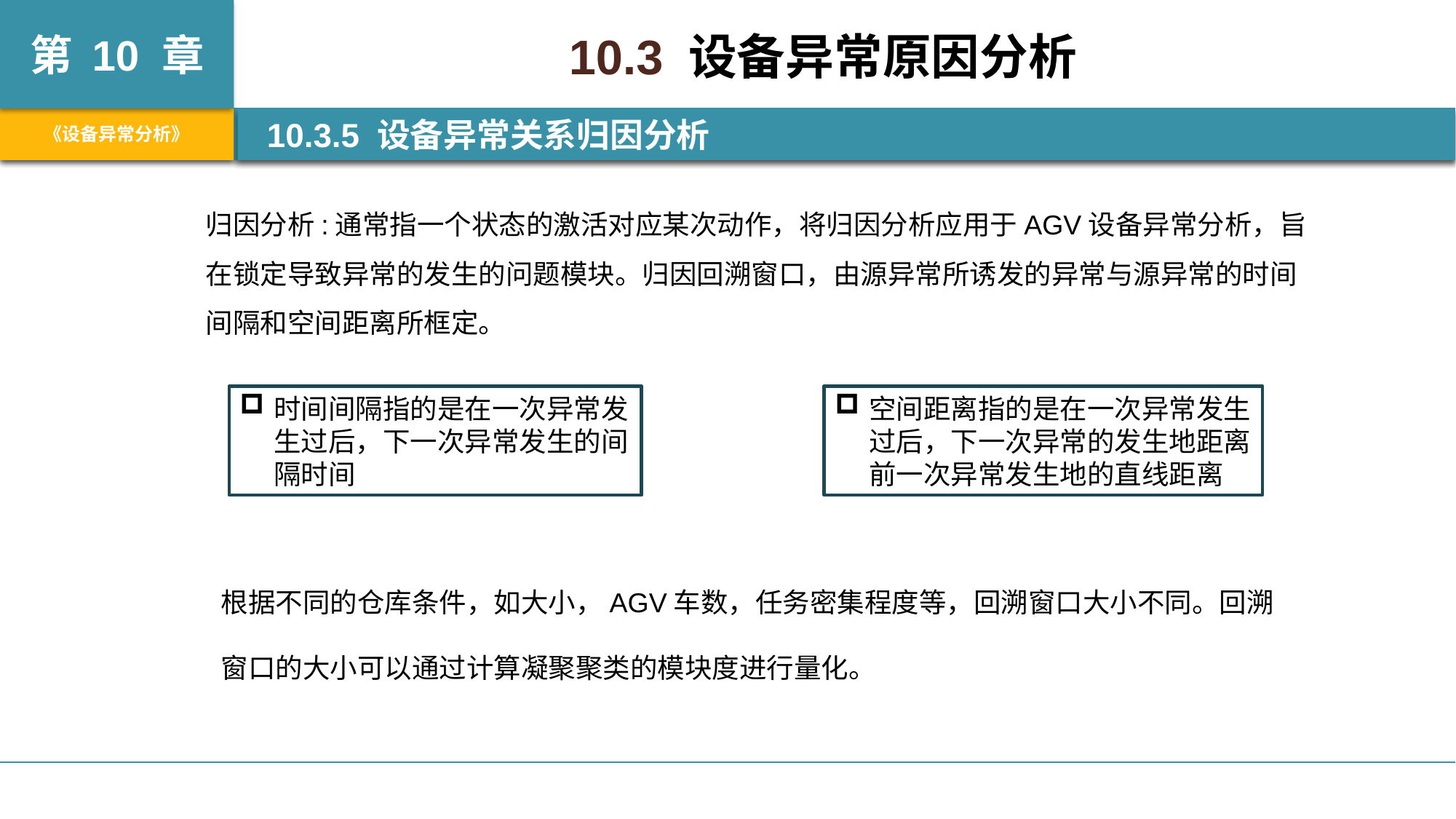

10.3 设备异常原因分析
  10.3.5 设备异常关系归因分析
归因分析:通常指一个状态的激活对应某次动作，将归因分析应用于AGV设备异常分析，旨在锁定导致异常的发生的问题模块。归因回溯窗口，由源异常所诱发的异常与源异常的时间间隔和空间距离所框定。
时间间隔指的是在一次异常发生过后，下一次异常发生的间隔时间
空间距离指的是在一次异常发生过后，下一次异常的发生地距离前一次异常发生地的直线距离
根据不同的仓库条件，如大小，AGV车数，任务密集程度等，回溯窗口大小不同。回溯窗口的大小可以通过计算凝聚聚类的模块度进行量化。